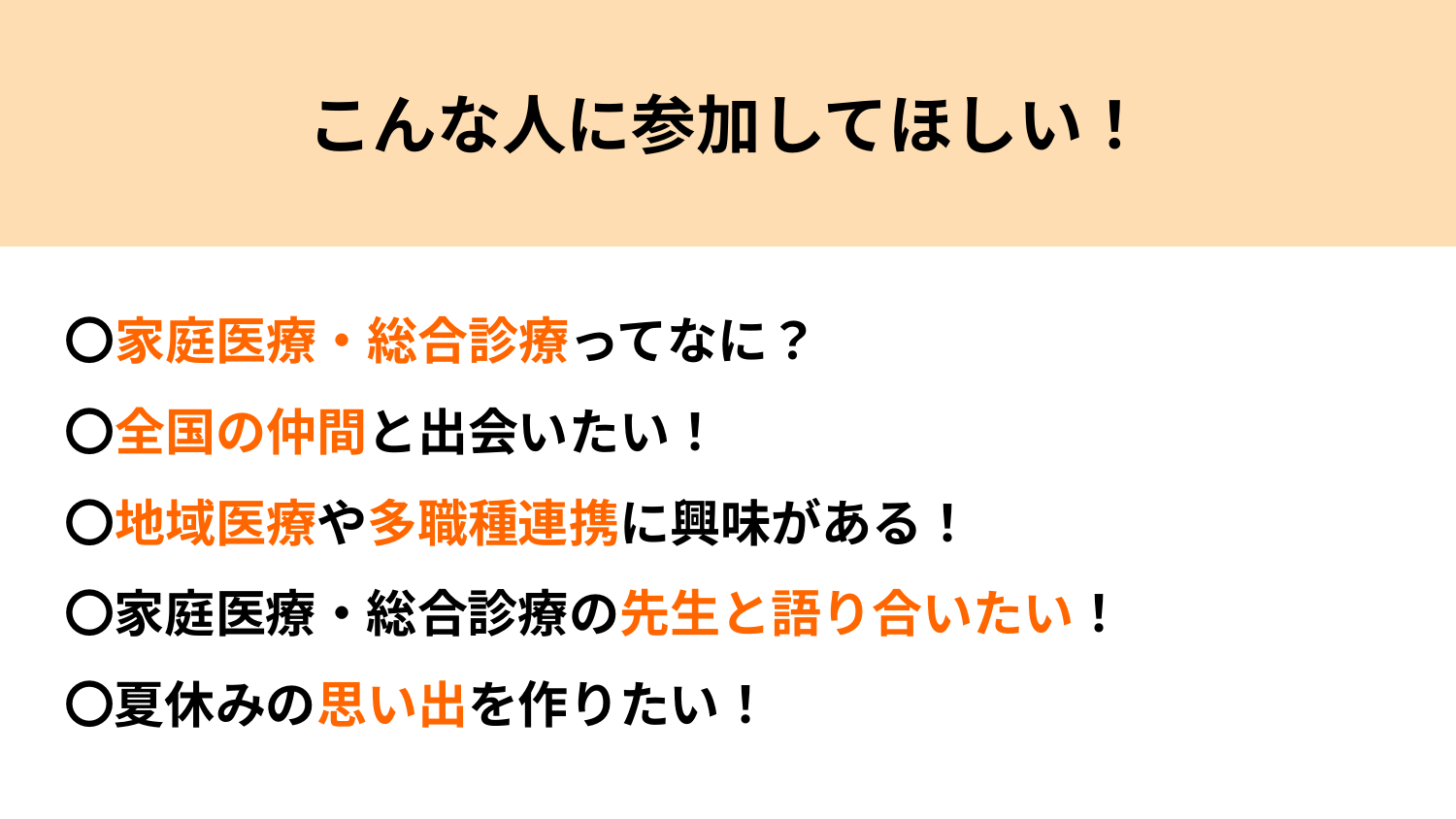

こんな人に参加してほしい！
# こんな人にぜひ参加してほしい！！

〇家庭医療・総合診療ってなに？
〇全国の仲間と出会いたい！
〇地域医療や多職種連携に興味がある！
〇家庭医療・総合診療の先生と語り合いたい！
〇夏休みの思い出を作りたい！